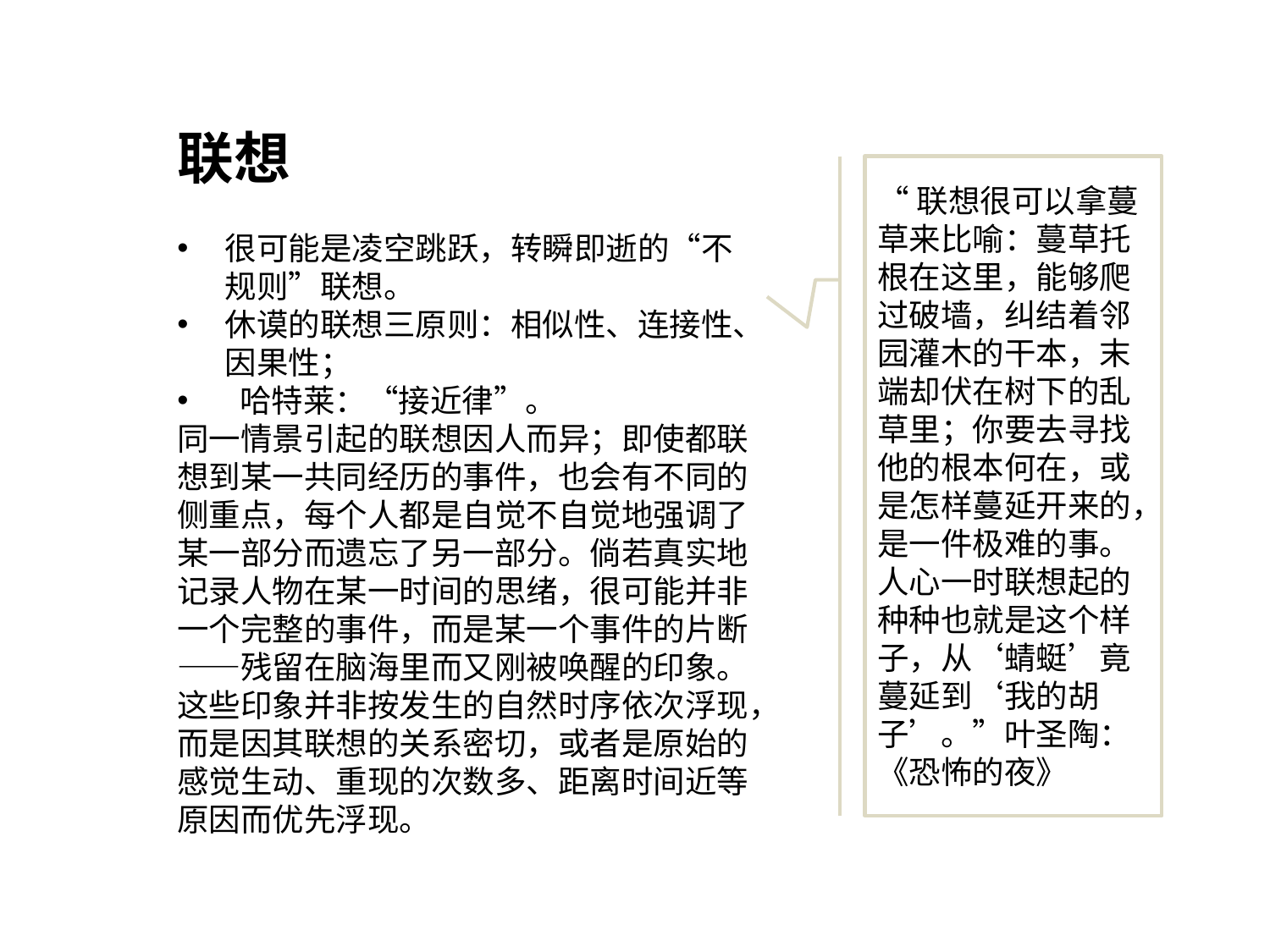

联想

很可能是凌空跳跃，转瞬即逝的“不规则”联想。
休谟的联想三原则：相似性、连接性、因果性；
 哈特莱：“接近律”。
同一情景引起的联想因人而异；即使都联想到某一共同经历的事件，也会有不同的侧重点，每个人都是自觉不自觉地强调了某一部分而遗忘了另一部分。倘若真实地记录人物在某一时间的思绪，很可能并非一个完整的事件，而是某一个事件的片断——残留在脑海里而又刚被唤醒的印象。这些印象并非按发生的自然时序依次浮现，而是因其联想的关系密切，或者是原始的感觉生动、重现的次数多、距离时间近等原因而优先浮现。
“联想很可以拿蔓草来比喻：蔓草托根在这里，能够爬过破墙，纠结着邻园灌木的干本，末端却伏在树下的乱草里；你要去寻找他的根本何在，或是怎样蔓延开来的，是一件极难的事。人心一时联想起的种种也就是这个样子，从‘蜻蜓’竟蔓延到‘我的胡子’。”叶圣陶：《恐怖的夜》

52